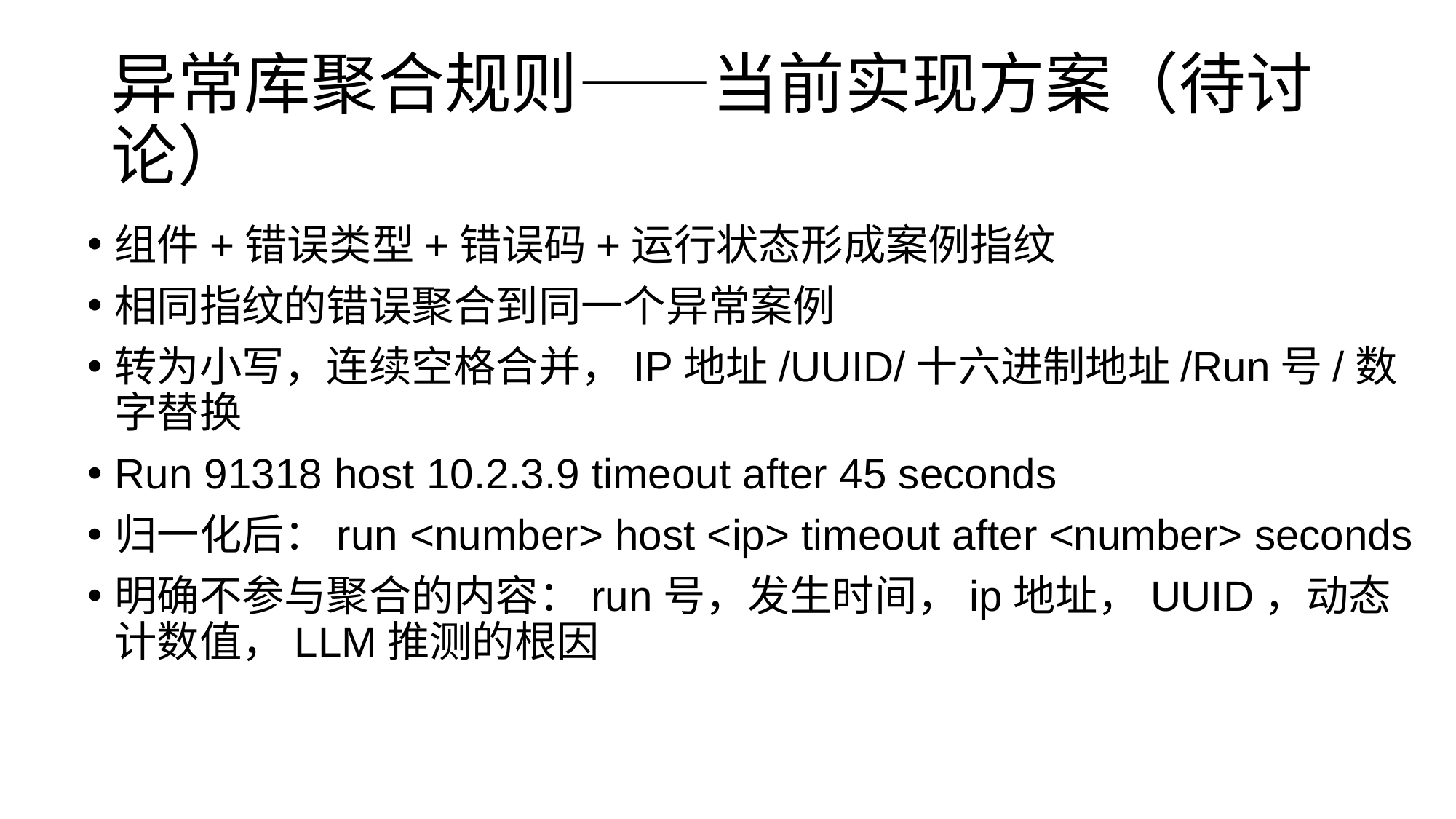

# 异常库聚合规则——当前实现方案（待讨论）
组件+错误类型+错误码+运行状态形成案例指纹
相同指纹的错误聚合到同一个异常案例
转为小写，连续空格合并，IP地址/UUID/十六进制地址/Run号/数字替换
Run 91318 host 10.2.3.9 timeout after 45 seconds
归一化后：run <number> host <ip> timeout after <number> seconds
明确不参与聚合的内容：run号，发生时间，ip地址，UUID，动态计数值，LLM推测的根因